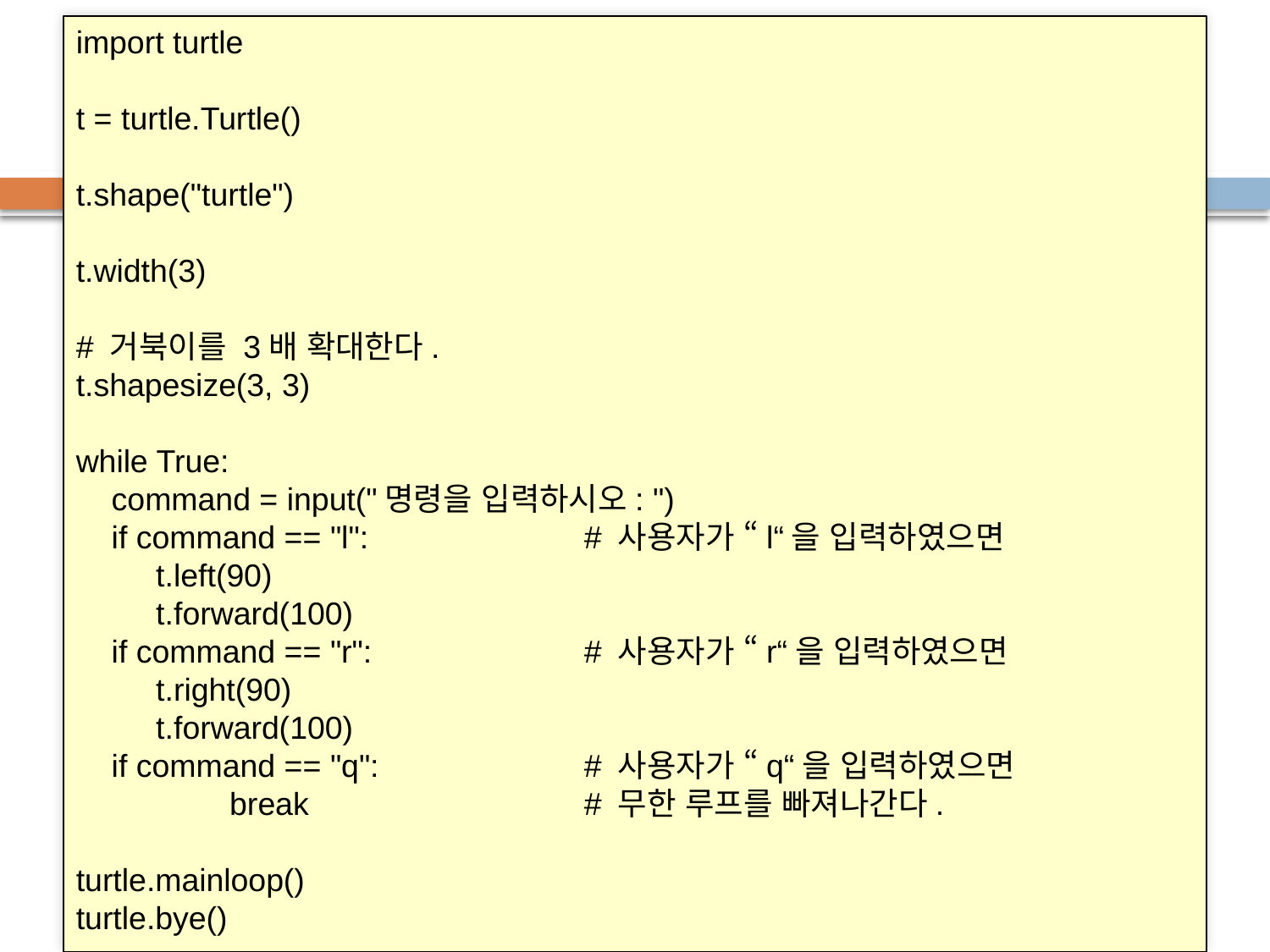

import turtle

t = turtle.Turtle()

t.shape("turtle")

t.width(3)

# 거북이를 3배 확대한다.
t.shapesize(3, 3)

while True:
    command = input("명령을 입력하시오: ")
    if command == "l":		# 사용자가 “l“을 입력하였으면
         t.left(90)
         t.forward(100)
    if command == "r":		# 사용자가 “r“을 입력하였으면
         t.right(90)
         t.forward(100)
    if command == "q":		# 사용자가 “q“을 입력하였으면
	   break			# 무한 루프를 빠져나간다.

turtle.mainloop()
turtle.bye()
# Solution